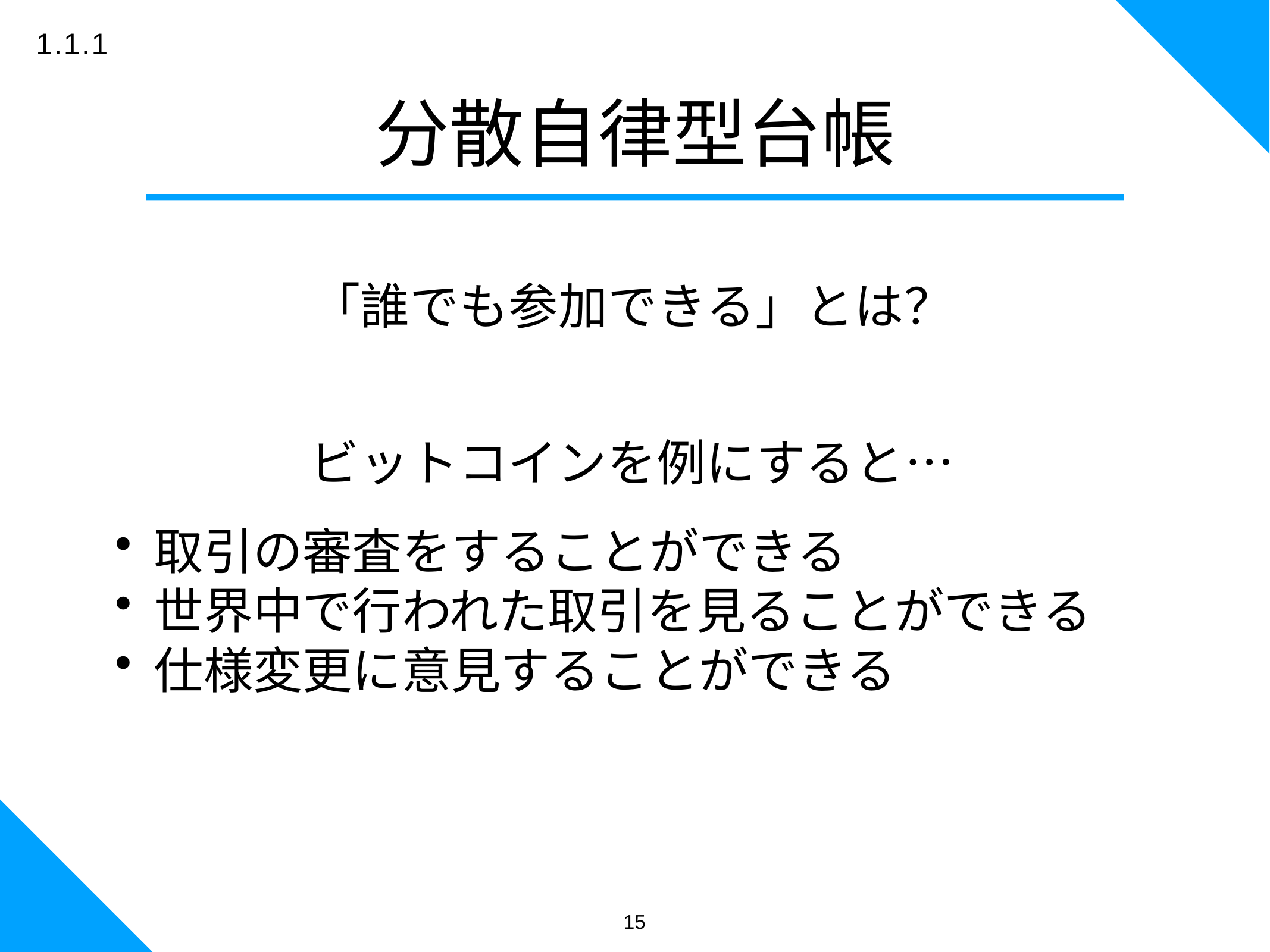

15
1.1.1
# 分散自律型台帳
「誰でも参加できる」とは？
ビットコインを例にすると…
取引の審査をすることができる
世界中で行われた取引を見ることができる
仕様変更に意見することができる